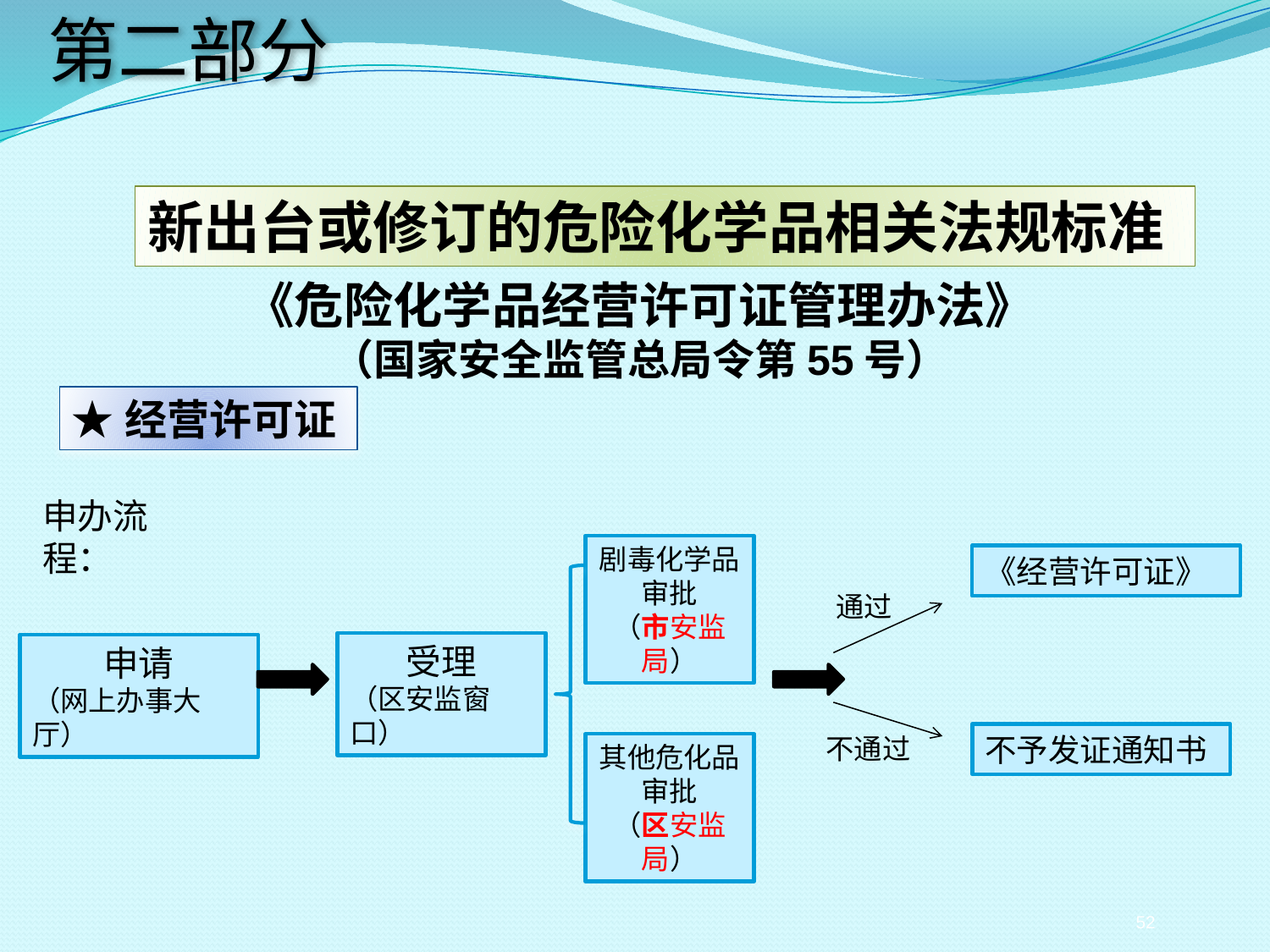

第二部分
新出台或修订的危险化学品相关法规标准
《危险化学品经营许可证管理办法》
（国家安全监管总局令第55号）
★经营许可证
申办流程：
剧毒化学品
审批
（市安监局）
《经营许可证》

通过
受理
（区安监窗口）
申请
（网上办事大厅）

不予发证通知书
不通过
其他危化品
审批
（区安监局）
52